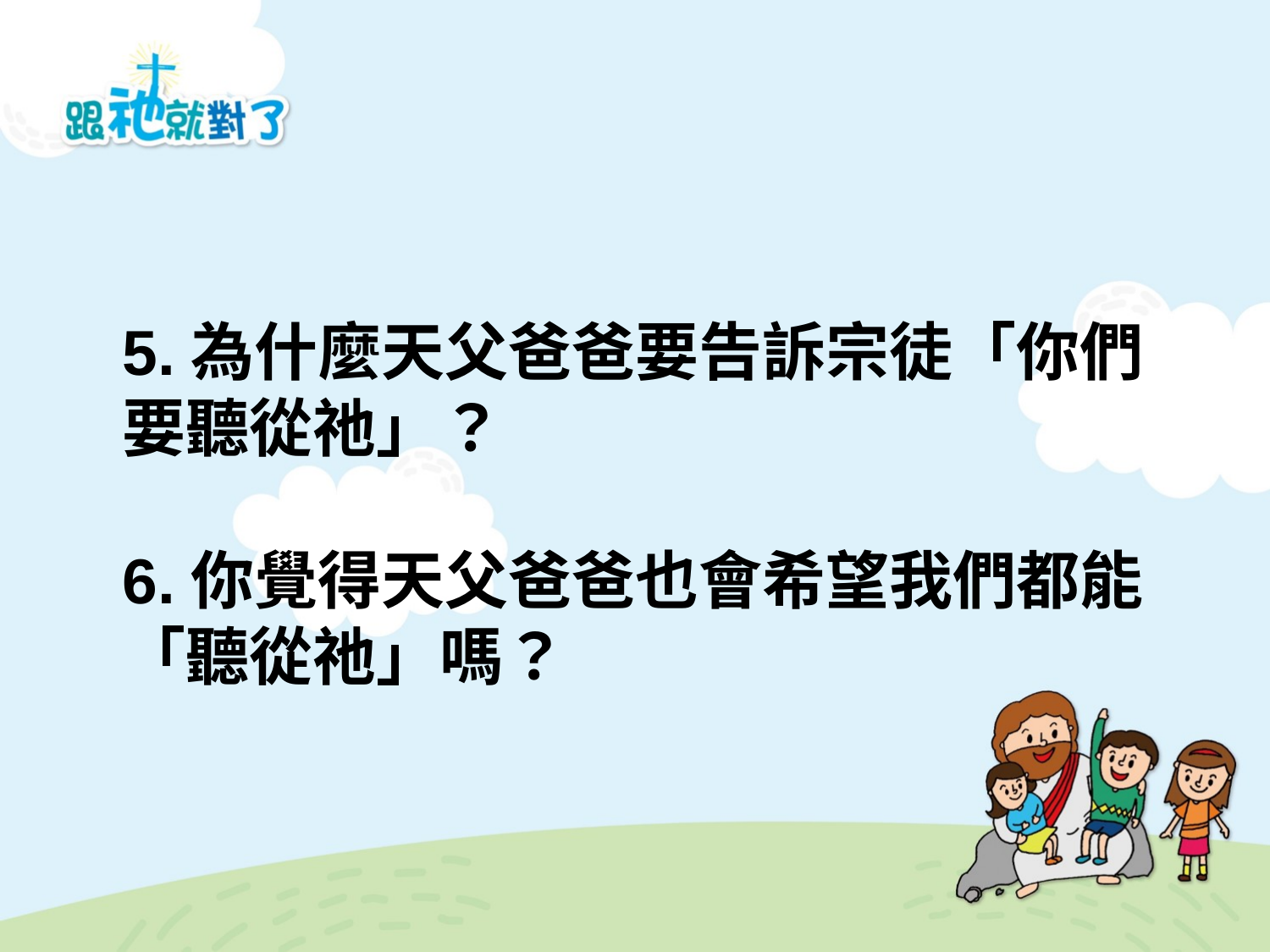

5.為什麼天父爸爸要告訴宗徒「你們要聽從祂」？

6.你覺得天父爸爸也會希望我們都能「聽從祂」嗎？